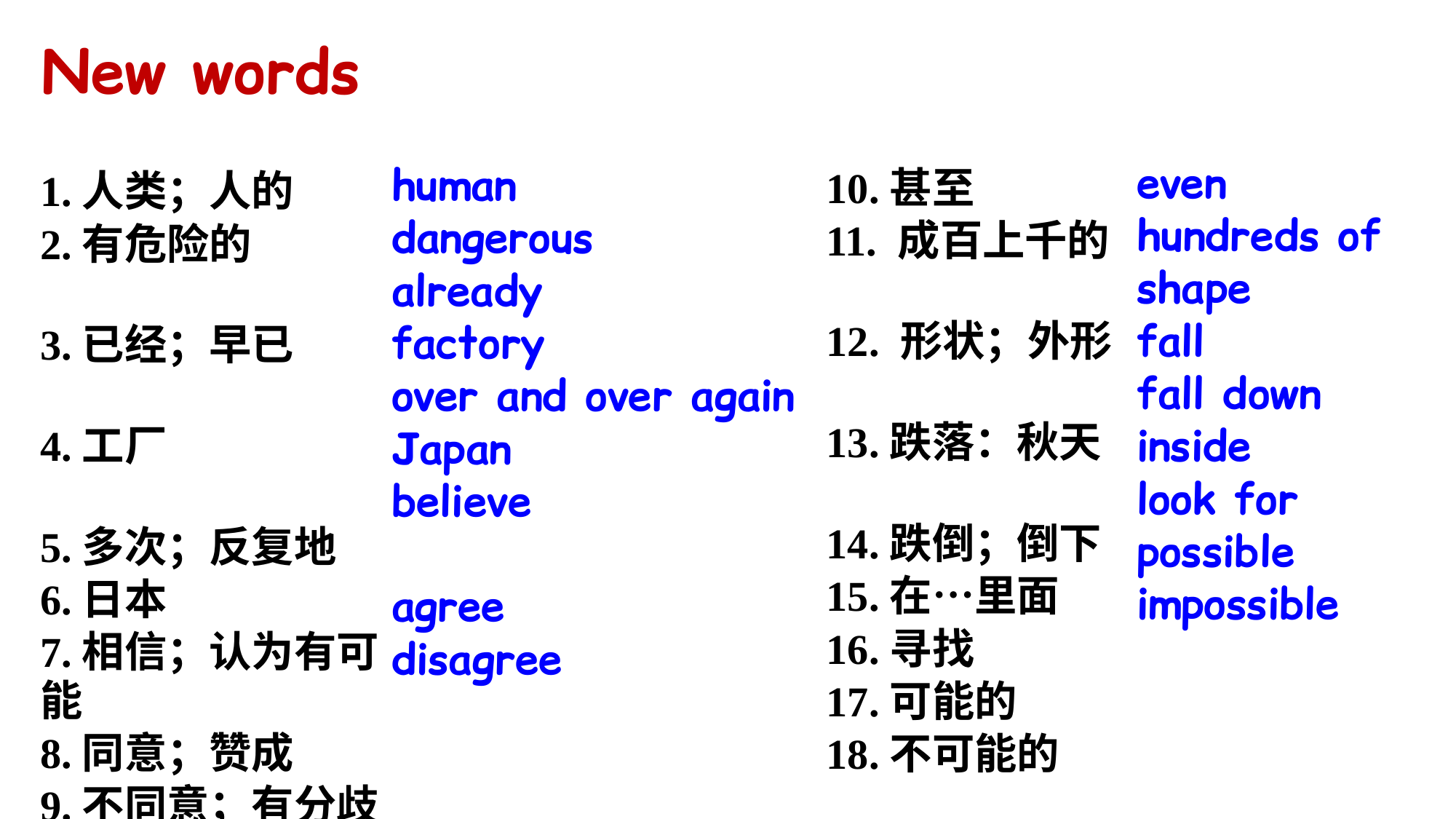

New words
even
hundreds of
shape
fall
fall down
inside
look for
possible
impossible
human
dangerous
already
factory
over and over again
Japan
believe

agree
disagree
10.甚至
11. 成百上千的
12. 形状；外形
13.跌落：秋天
14.跌倒；倒下
15.在…里面
16.寻找
17.可能的
18.不可能的
1.人类；人的
2.有危险的
3.已经；早已
4.工厂
5.多次；反复地
6.日本
7.相信；认为有可能
8.同意；赞成
9.不同意；有分歧